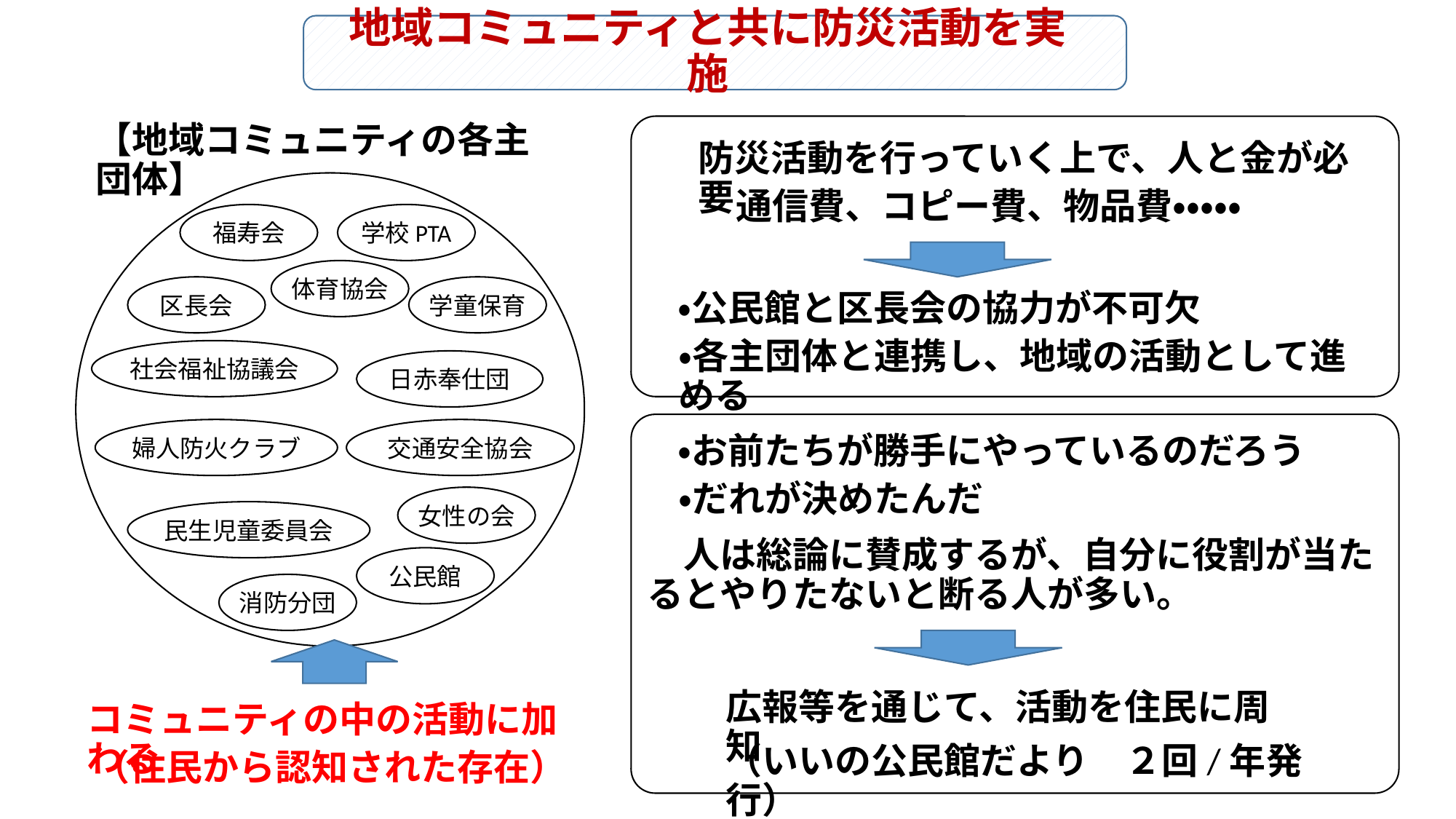

地域コミュニティと共に防災活動を実施
【地域コミュニティの各主団体】

防災活動を行っていく上で、人と金が必要

通信費、コピー費、物品費・・・・・
福寿会
学校PTA

体育協会
区長会
学童保育
・公民館と区長会の協力が不可欠
・各主団体と連携し、地域の活動として進める
社会福祉協議会
日赤奉仕団

婦人防火クラブ
交通安全協会
・お前たちが勝手にやっているのだろう
・だれが決めたんだ
女性の会
民生児童委員会
　人は総論に賛成するが、自分に役割が当たるとやりたないと断る人が多い。

公民館
消防分団

広報等を通じて、活動を住民に周知
コミュニティの中の活動に加わる
（いいの公民館だより　２回/年発行）

（住民から認知された存在）
7